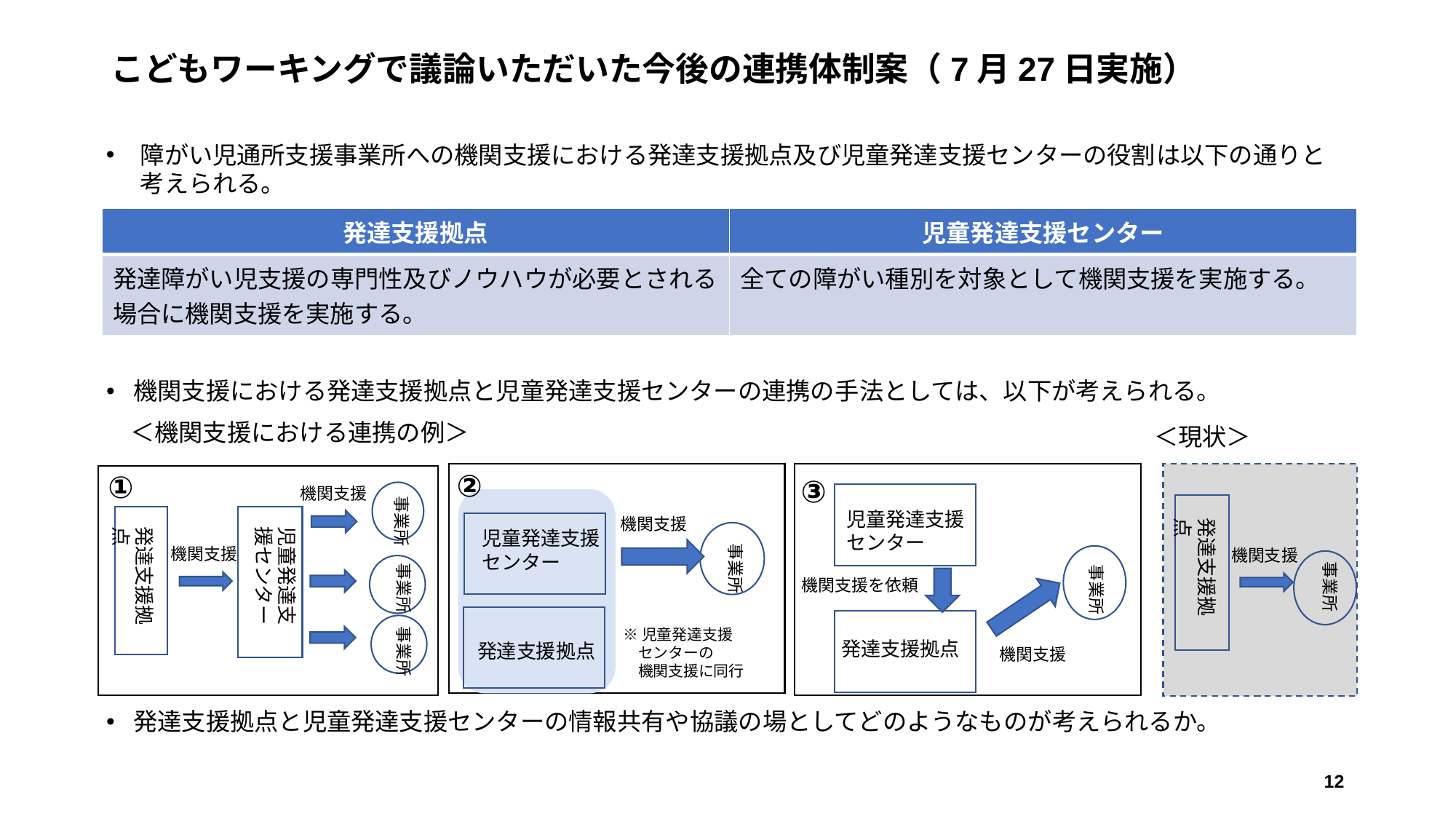

# こどもワーキングで議論いただいた今後の連携体制案（7月27日実施）
障がい児通所支援事業所への機関支援における発達支援拠点及び児童発達支援センターの役割は以下の通りと考えられる。
| 発達支援拠点 | 児童発達支援センター |
| --- | --- |
| 発達障がい児支援の専門性及びノウハウが必要とされる場合に機関支援を実施する。 | 全ての障がい種別を対象として機関支援を実施する。 |
機関支援における発達支援拠点と児童発達支援センターの連携の手法としては、以下が考えられる。
　＜機関支援における連携の例＞

発達支援拠点と児童発達支援センターの情報共有や協議の場としてどのようなものが考えられるか。

＜現状＞
②

機関支援

児童発達支援センター

事業所

※児童発達支援
　センターの
　機関支援に同行
発達支援拠点
①

機関支援
事業所

発達支援拠点

児童発達支援センター
機関支援
事業所

事業所

③

児童発達支援センター

事業所

機関支援を依頼

発達支援拠点
機関支援

発達支援拠点
機関支援

事業所

12